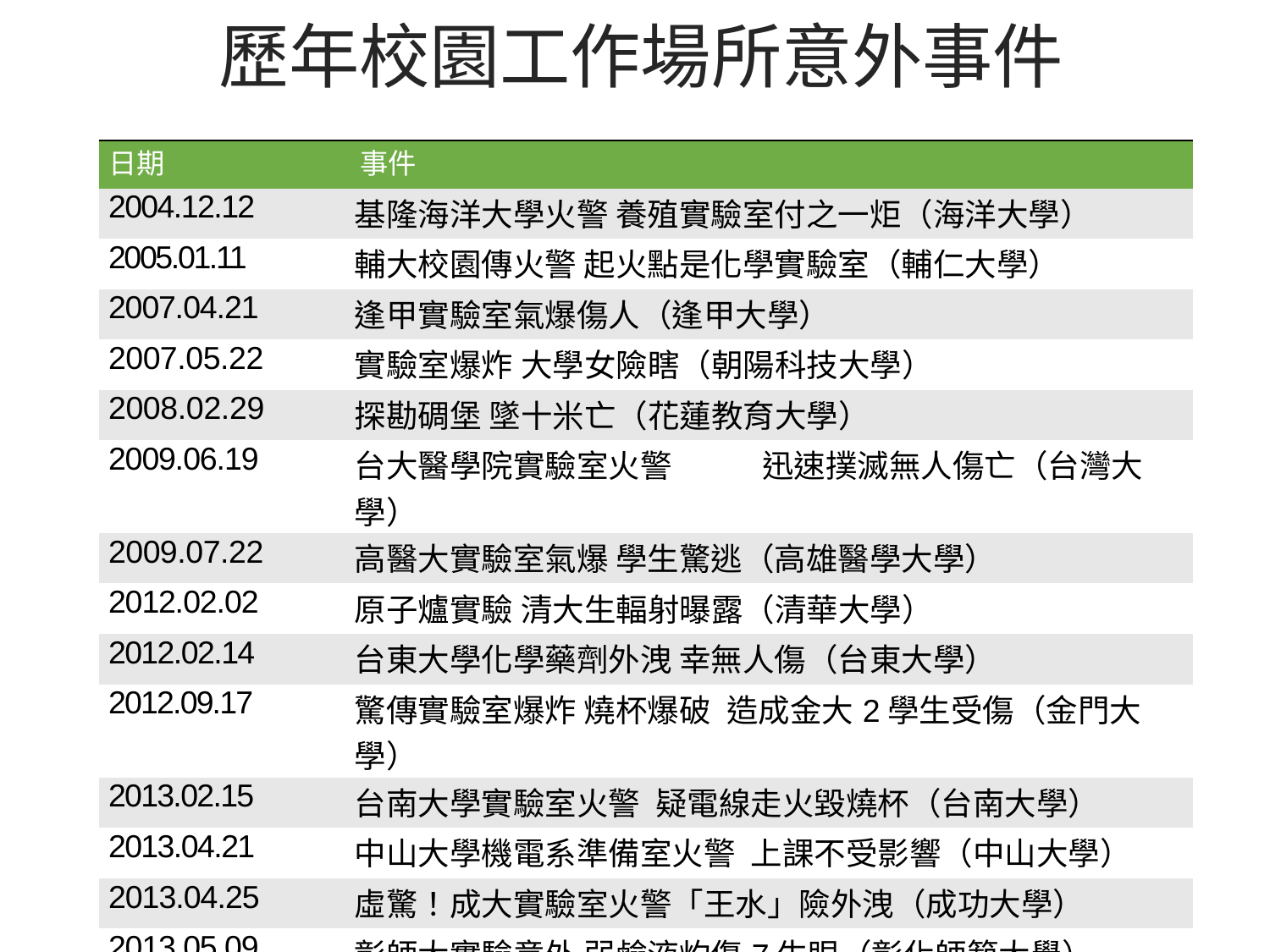

歷年校園工作場所意外事件
| 日期 | 事件 |
| --- | --- |
| 2004.12.12 | 基隆海洋大學火警 養殖實驗室付之一炬（海洋大學） |
| 2005.01.11 | 輔大校園傳火警 起火點是化學實驗室（輔仁大學） |
| 2007.04.21 | 逢甲實驗室氣爆傷人（逢甲大學） |
| 2007.05.22 | 實驗室爆炸 大學女險瞎（朝陽科技大學） |
| 2008.02.29 | 探勘碉堡 墜十米亡（花蓮教育大學） |
| 2009.06.19 | 台大醫學院實驗室火警 迅速撲滅無人傷亡（台灣大學） |
| 2009.07.22 | 高醫大實驗室氣爆 學生驚逃（高雄醫學大學） |
| 2012.02.02 | 原子爐實驗 清大生輻射曝露（清華大學） |
| 2012.02.14 | 台東大學化學藥劑外洩 幸無人傷（台東大學） |
| 2012.09.17 | 驚傳實驗室爆炸 燒杯爆破 造成金大2學生受傷（金門大學） |
| 2013.02.15 | 台南大學實驗室火警 疑電線走火毀燒杯（台南大學） |
| 2013.04.21 | 中山大學機電系準備室火警 上課不受影響（中山大學） |
| 2013.04.25 | 虛驚！成大實驗室火警「王水」險外洩（成功大學） |
| 2013.05.09 | 彰師大實驗意外 弱鹼液灼傷7生眼（彰化師範大學） |
| 2013.05.11 | 興大實驗室驚爆 研究生右眼恐失明（中興大學） |
4